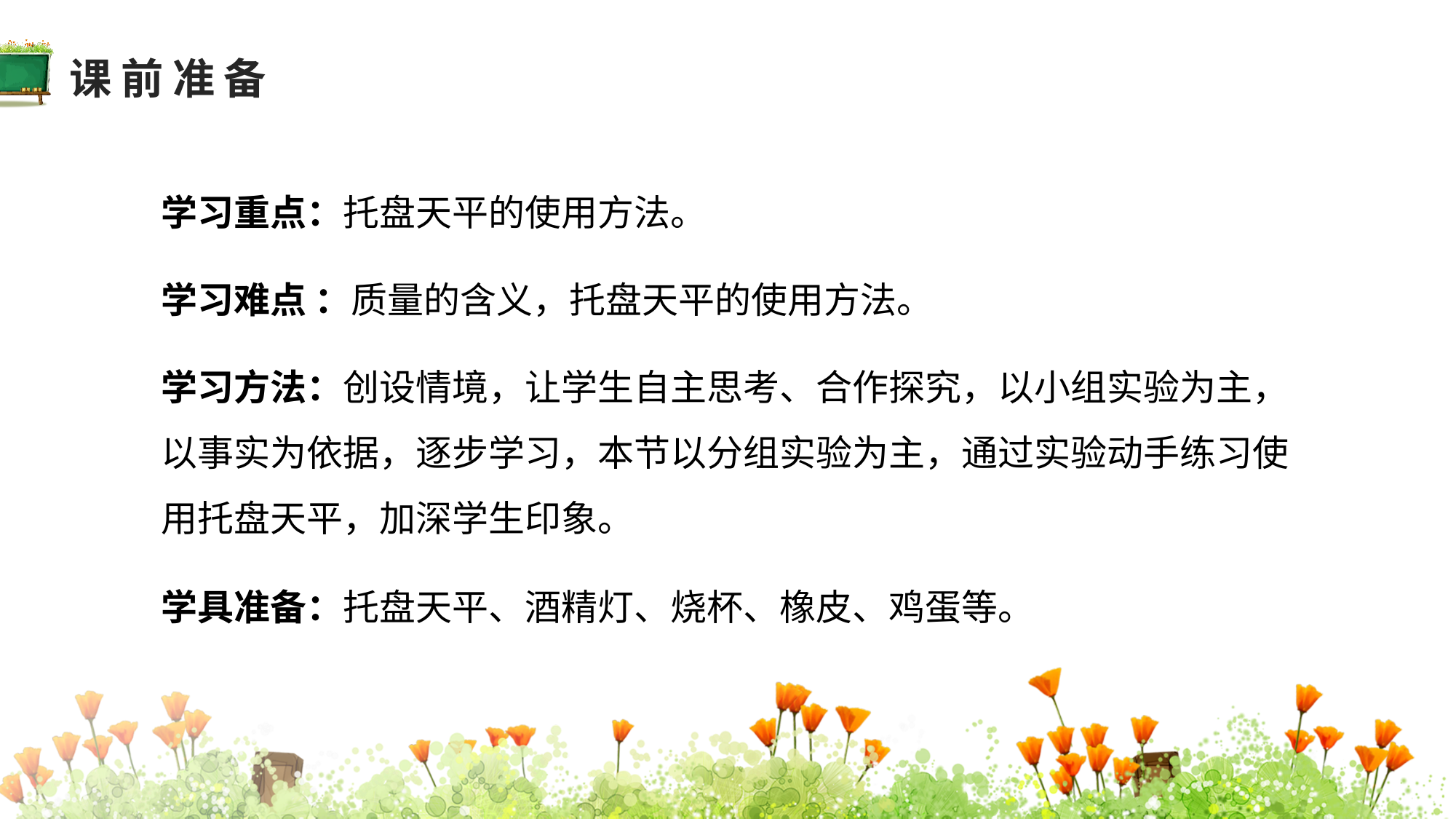

课前准备
学习重点：托盘天平的使用方法。
教学分析
学习难点 ：质量的含义，托盘天平的使用方法。
学习方法：创设情境，让学生自主思考、合作探究，以小组实验为主，以事实为依据，逐步学习，本节以分组实验为主，通过实验动手练习使用托盘天平，加深学生印象。
学具准备：托盘天平、酒精灯、烧杯、橡皮、鸡蛋等。